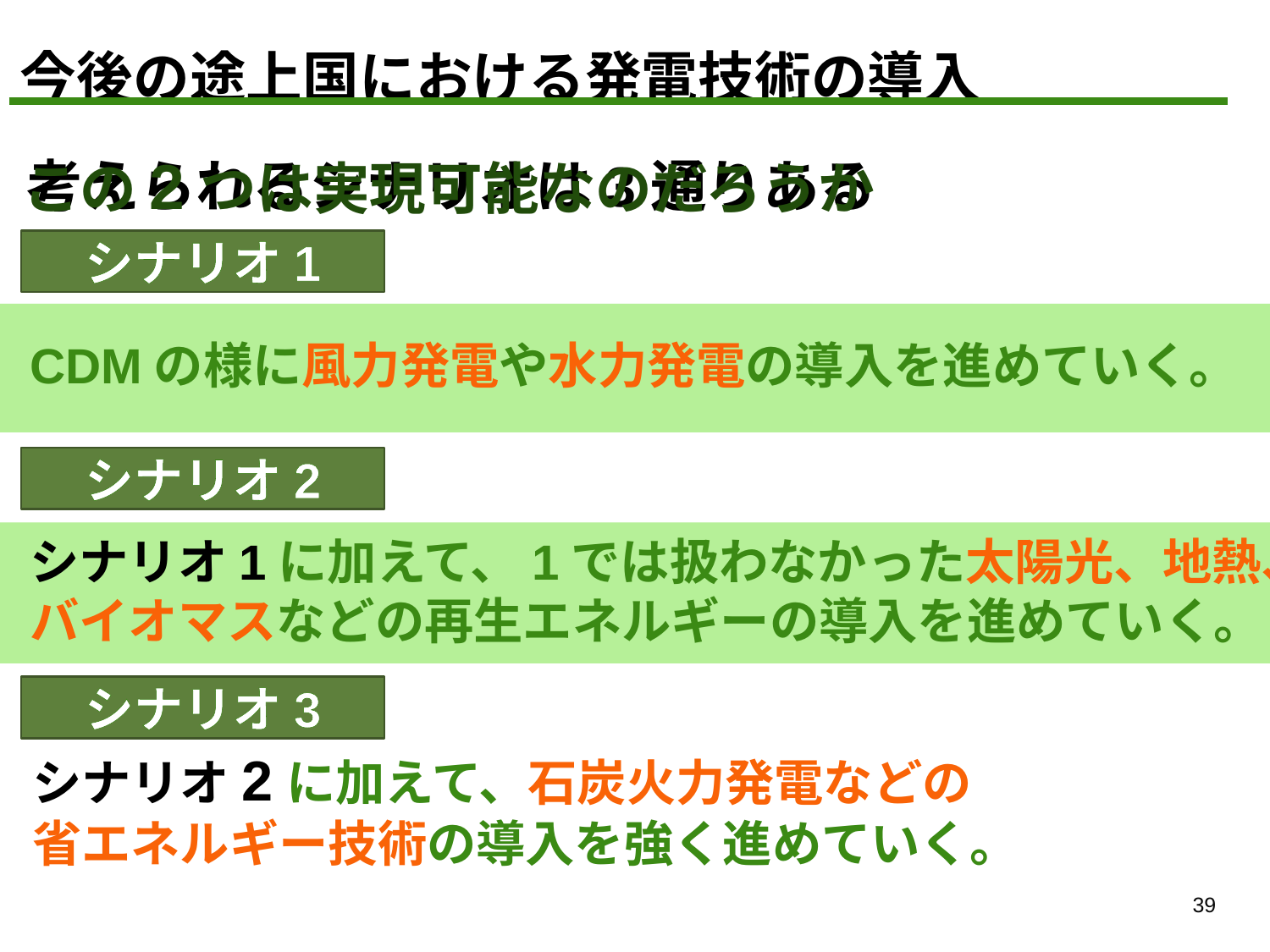

今後の途上国における発電技術の導入
この2つは実現可能なのだろうか
考えられるシナリオは3通りある
シナリオ1

CDMの様に風力発電や水力発電の導入を進めていく。
シナリオ2

シナリオ1に加えて、1では扱わなかった太陽光、地熱、バイオマスなどの再生エネルギーの導入を進めていく。
シナリオ3
シナリオ2に加えて、石炭火力発電などの
省エネルギー技術の導入を強く進めていく。
39